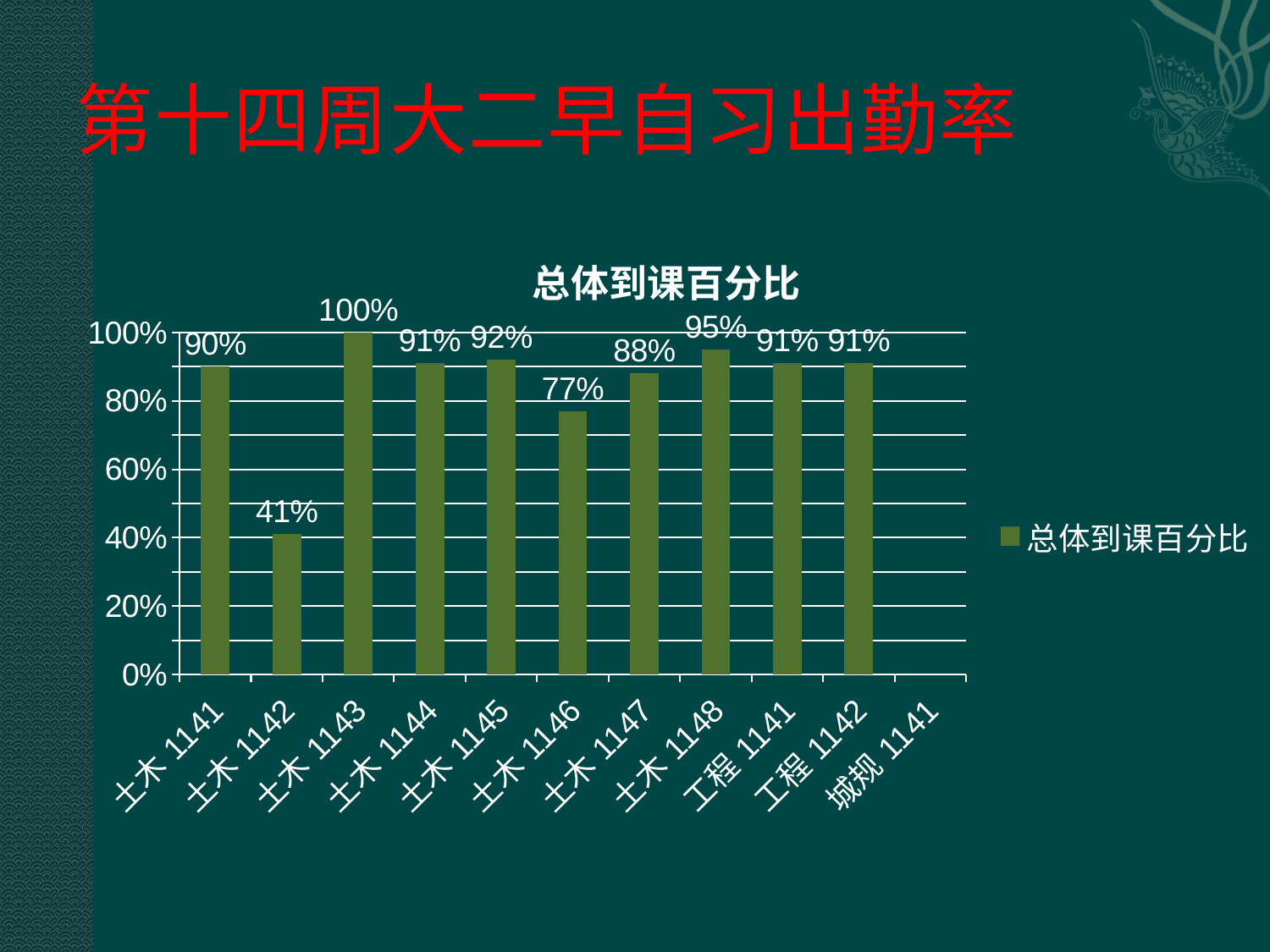

# 第十四周大二早自习出勤率

### Chart:

| Category | 总体到课百分比 |
|---|---|
| 土木1141 | 0.9 |
| 土木1142 | 0.4100000000000001 |
| 土木1143 | 1.0 |
| 土木1144 | 0.91 |
| 土木1145 | 0.92 |
| 土木1146 | 0.7700000000000002 |
| 土木1147 | 0.88 |
| 土木1148 | 0.9500000000000002 |
| 工程1141 | 0.91 |
| 工程1142 | 0.91 |
| 城规1141 | None |